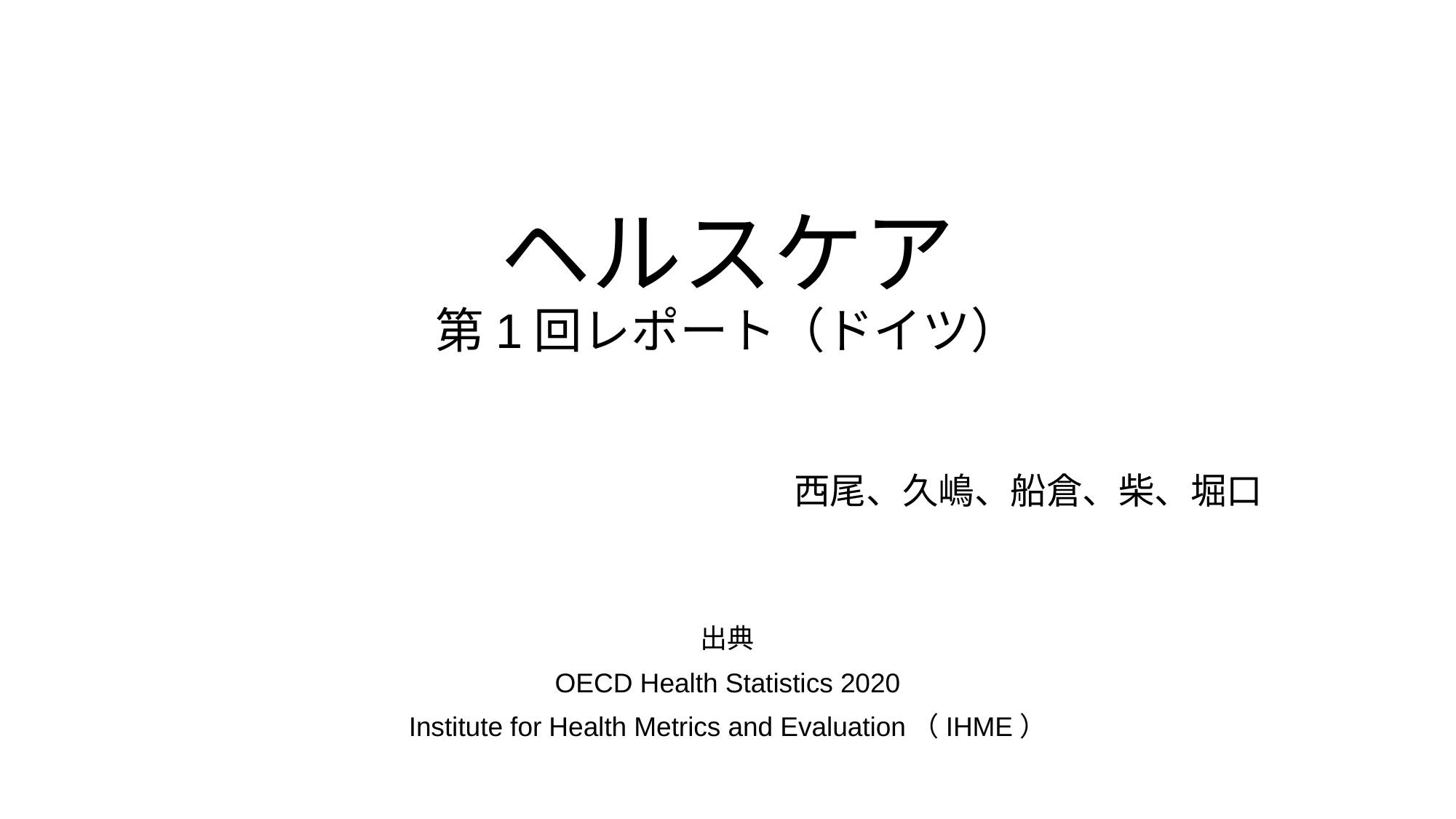

# ヘルスケア 第1回レポート（ドイツ）

西尾、久嶋、船倉、柴、堀口

出典
OECD Health Statistics 2020
Institute for Health Metrics and Evaluation（IHME）